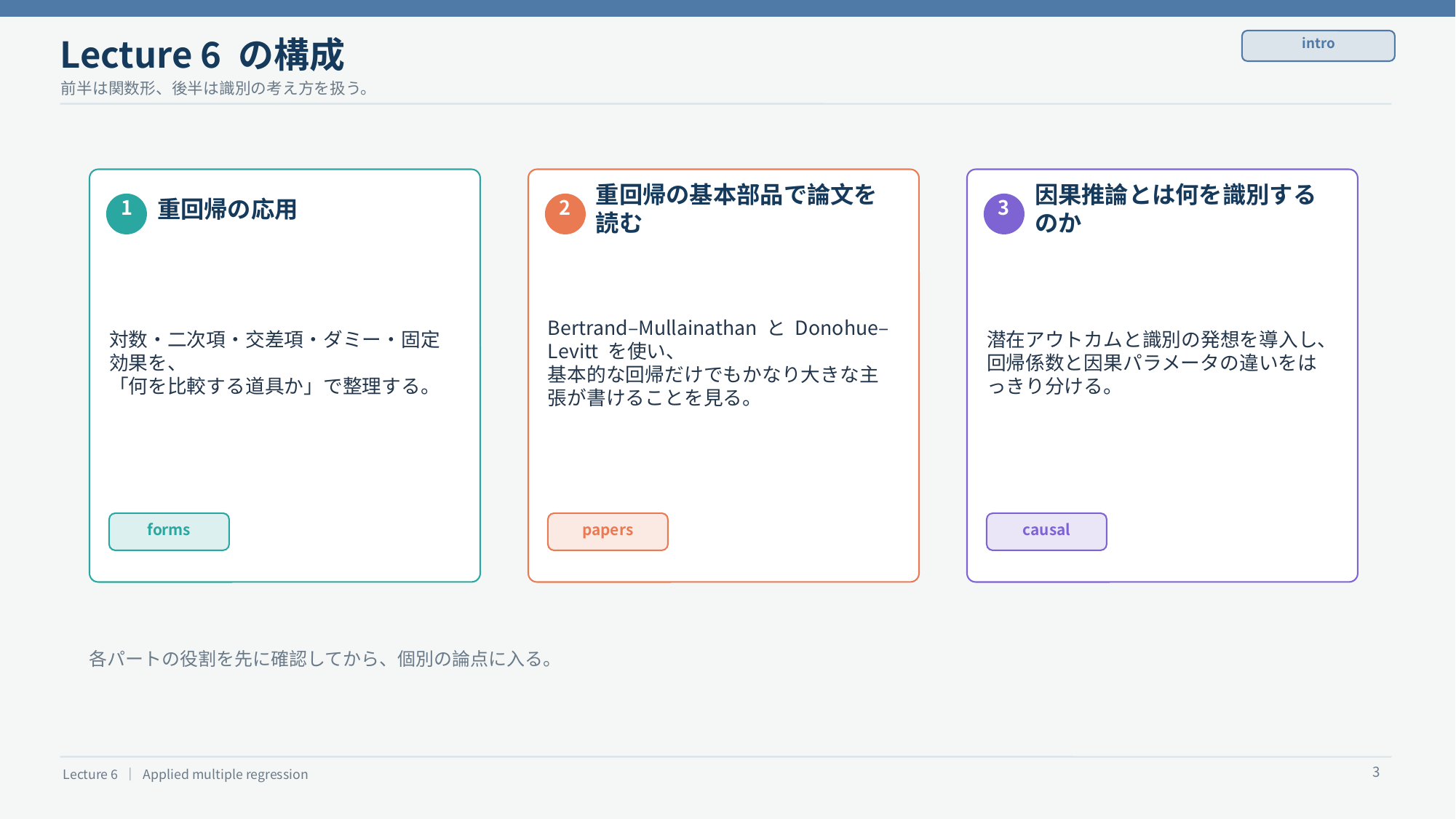

Lecture 6 の構成
intro
前半は関数形、後半は識別の考え方を扱う。

重回帰の応用
重回帰の基本部品で論文を読む
因果推論とは何を識別するのか

1
2
3
対数・二次項・交差項・ダミー・固定効果を、
「何を比較する道具か」で整理する。
Bertrand–Mullainathan と Donohue–Levitt を使い、
基本的な回帰だけでもかなり大きな主張が書けることを見る。
潜在アウトカムと識別の発想を導入し、
回帰係数と因果パラメータの違いをはっきり分ける。

forms
papers
causal
各パートの役割を先に確認してから、個別の論点に入る。

3
Lecture 6 ｜ Applied multiple regression